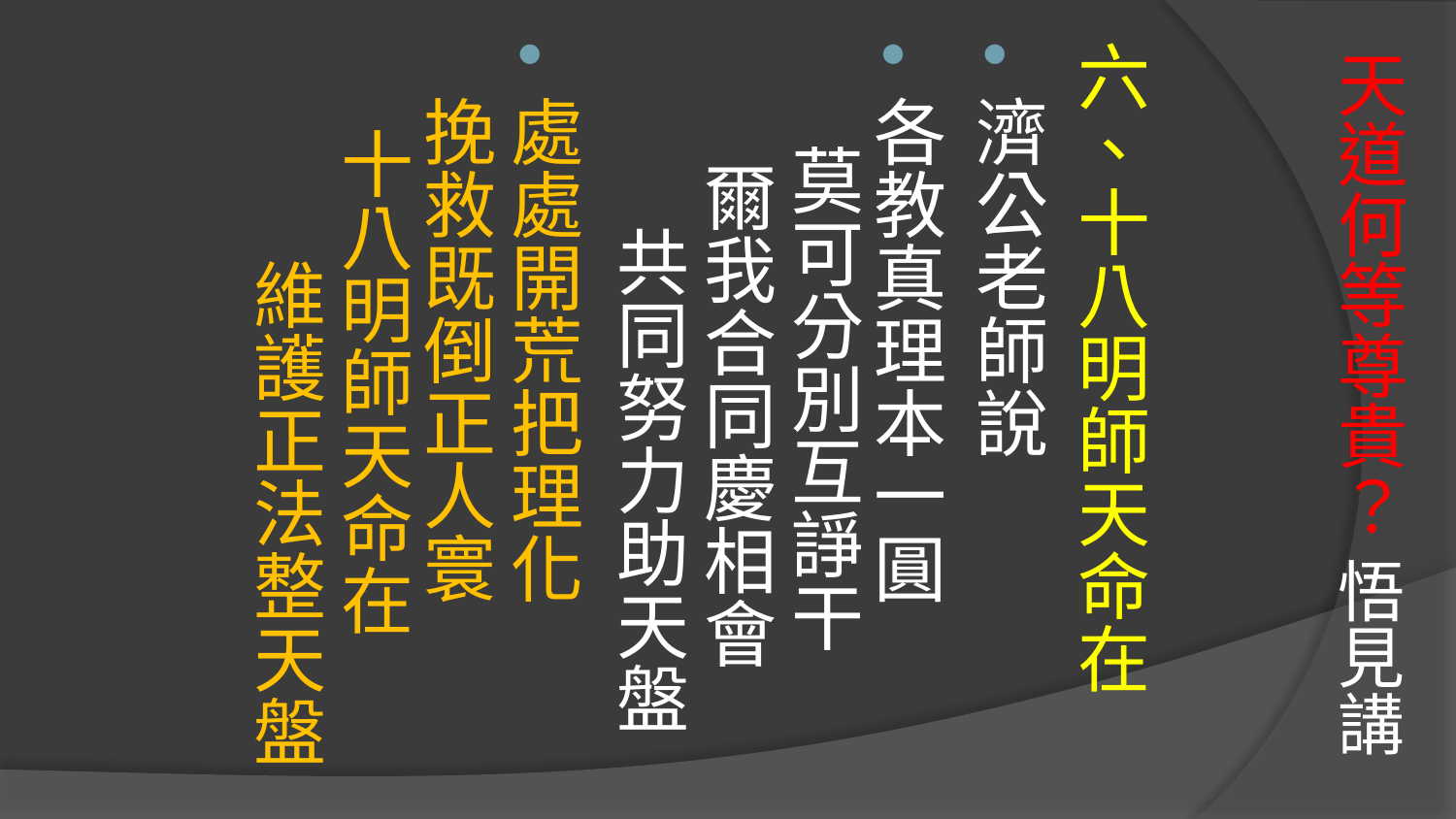

# 天道何等尊貴？ 悟見講
六、十八明師天命在
濟公老師說
各教真理本一圓               莫可分別互諍干             爾我合同慶相會                共同努力助天盤
處處開荒把理化            挽救既倒正人寰              十八明師天命在                    維護正法整天盤